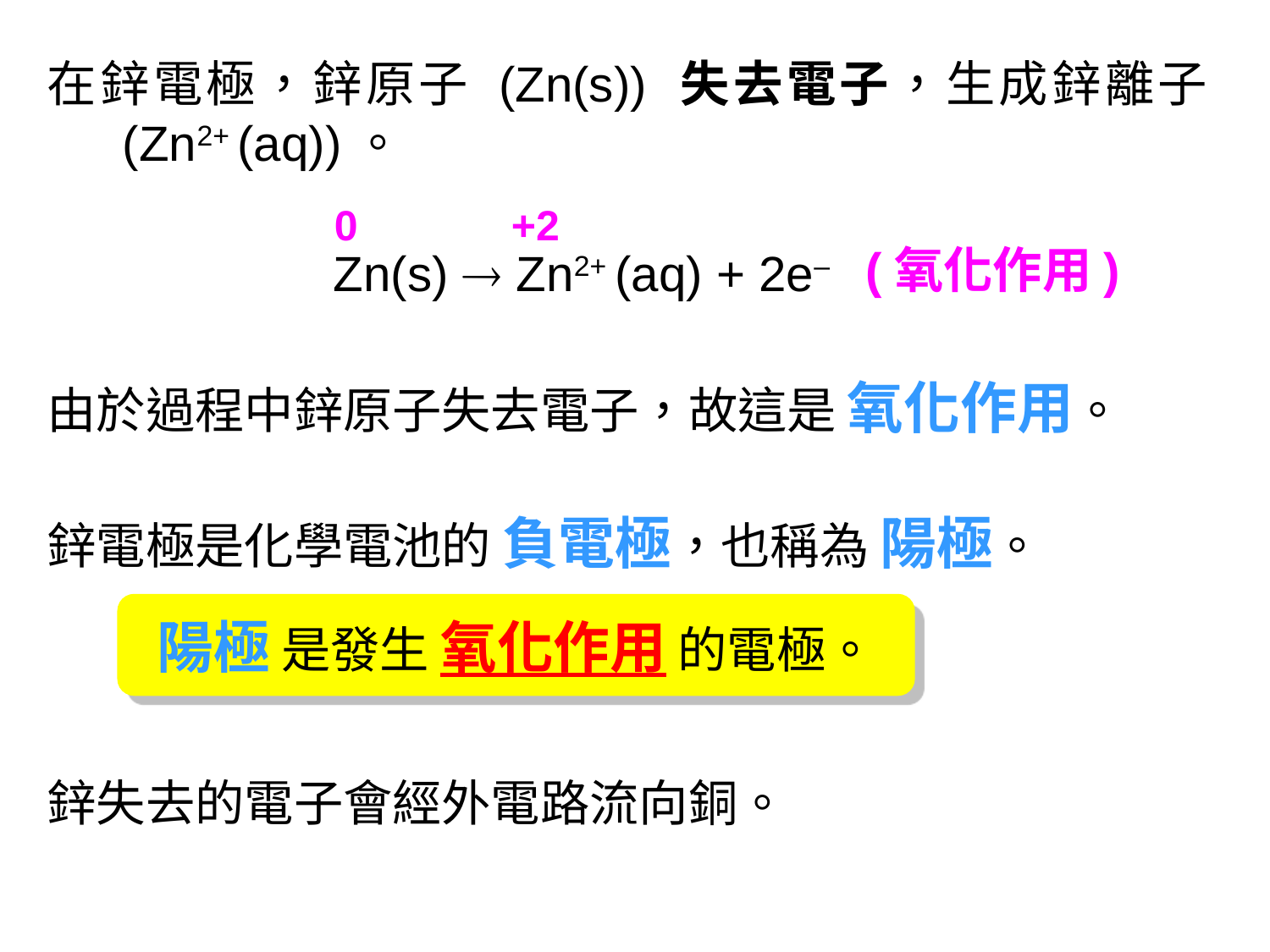

在鋅電極，鋅原子 (Zn(s)) 失去電子，生成鋅離子 (Zn2+ (aq))。
0             +2
(氧化作用)
Zn(s) → Zn2+ (aq) + 2e–
由於過程中鋅原子失去電子，故這是 氧化作用。
鋅電極是化學電池的 負電極，也稱為 陽極。

陽極 是發生 氧化作用 的電極。
鋅失去的電子會經外電路流向銅。